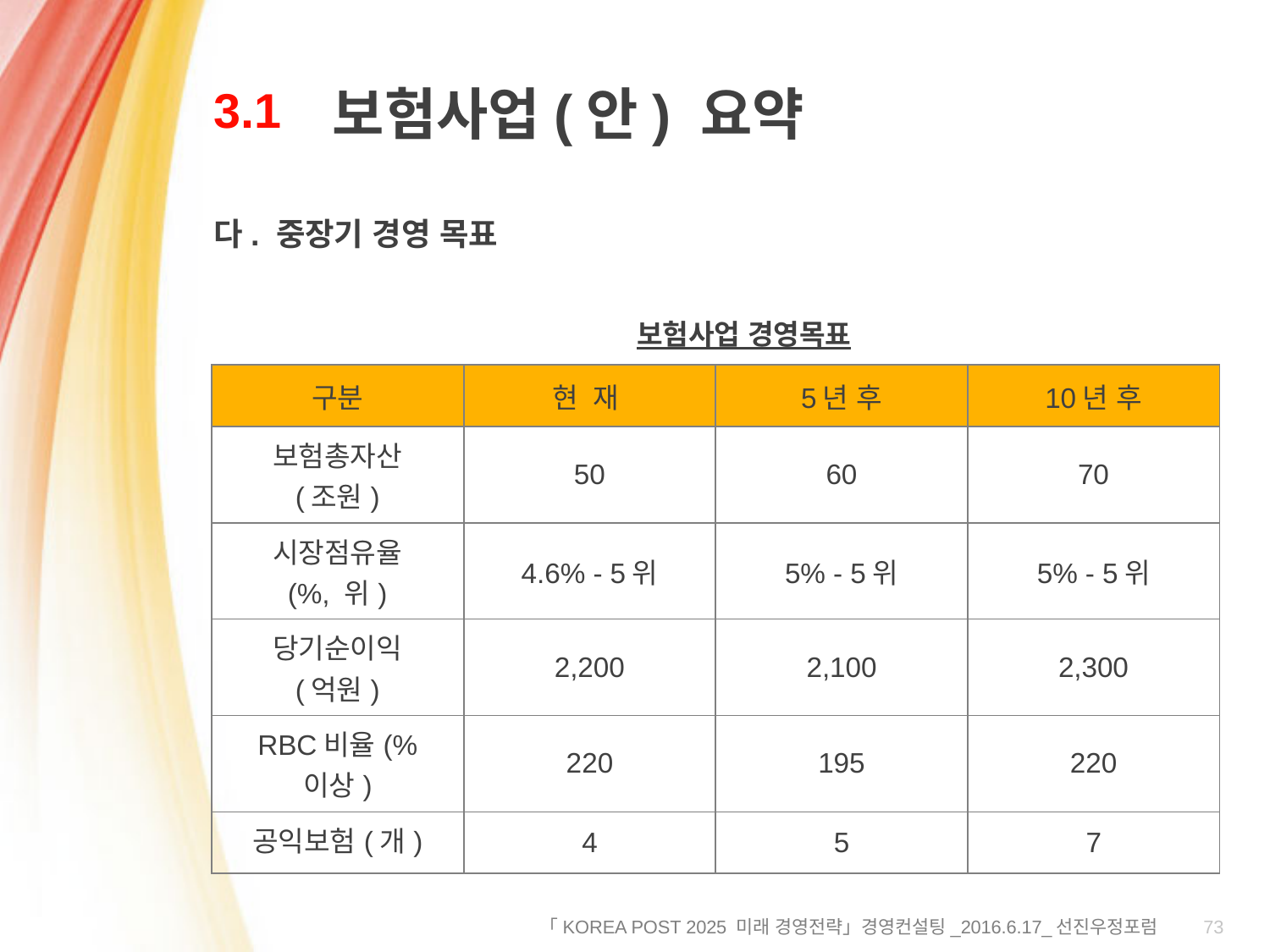

# 3.1
보험사업(안) 요약
다. 중장기 경영 목표

보험사업 경영목표

| 구분 | 현 재 | 5년 후 | 10년 후 |
| --- | --- | --- | --- |
| 보험총자산 (조원) | 50 | 60 | 70 |
| 시장점유율 (%, 위) | 4.6% - 5위 | 5% - 5위 | 5% - 5위 |
| 당기순이익 (억원) | 2,200 | 2,100 | 2,300 |
| RBC비율(% 이상) | 220 | 195 | 220 |
| 공익보험(개) | 4 | 5 | 7 |
73